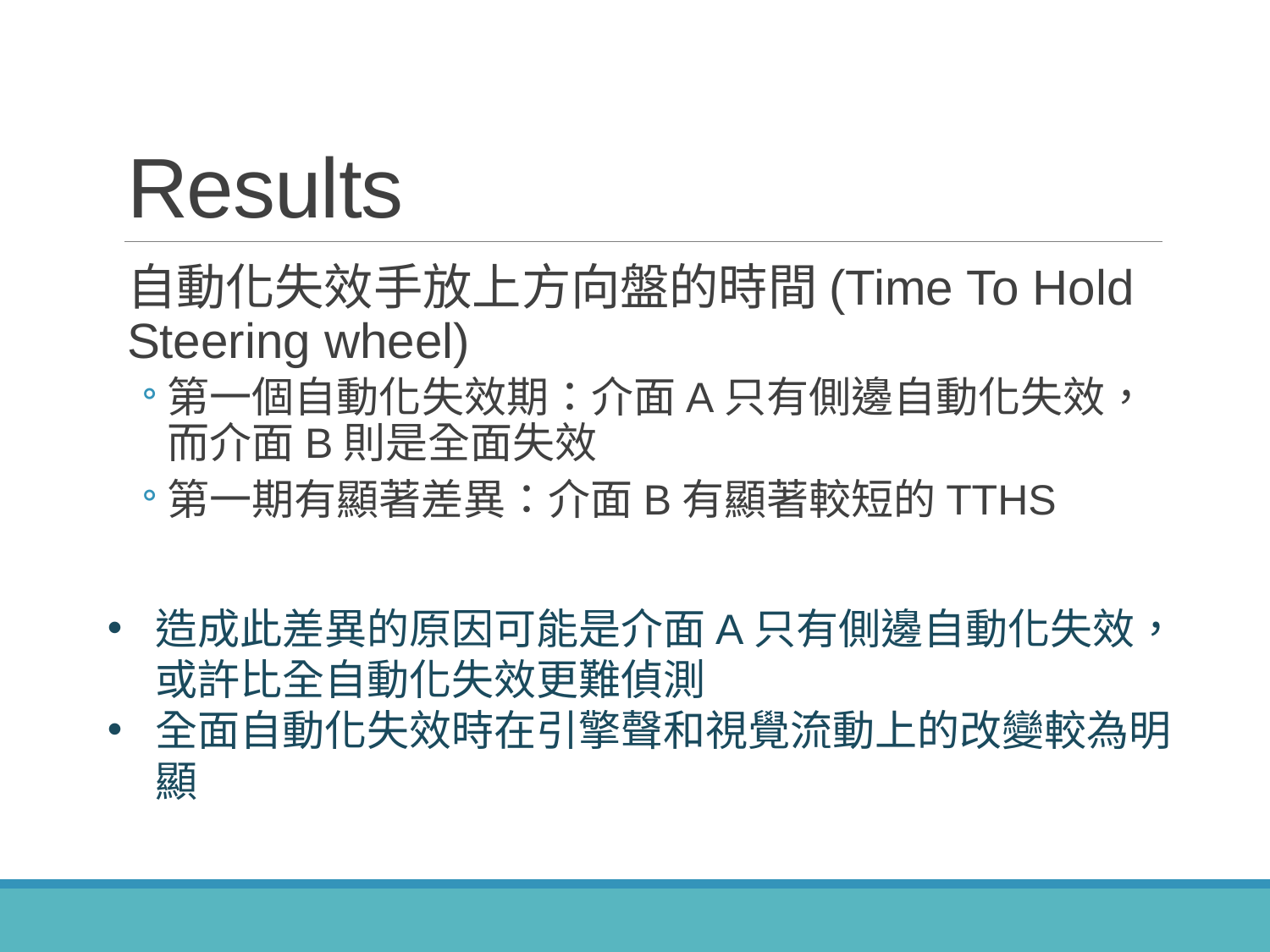

# Results
自動化失效手放上方向盤的時間(Time To Hold Steering wheel)
第一個自動化失效期：介面A只有側邊自動化失效，而介面B則是全面失效
第一期有顯著差異：介面B有顯著較短的TTHS
造成此差異的原因可能是介面A只有側邊自動化失效，或許比全自動化失效更難偵測
全面自動化失效時在引擎聲和視覺流動上的改變較為明顯